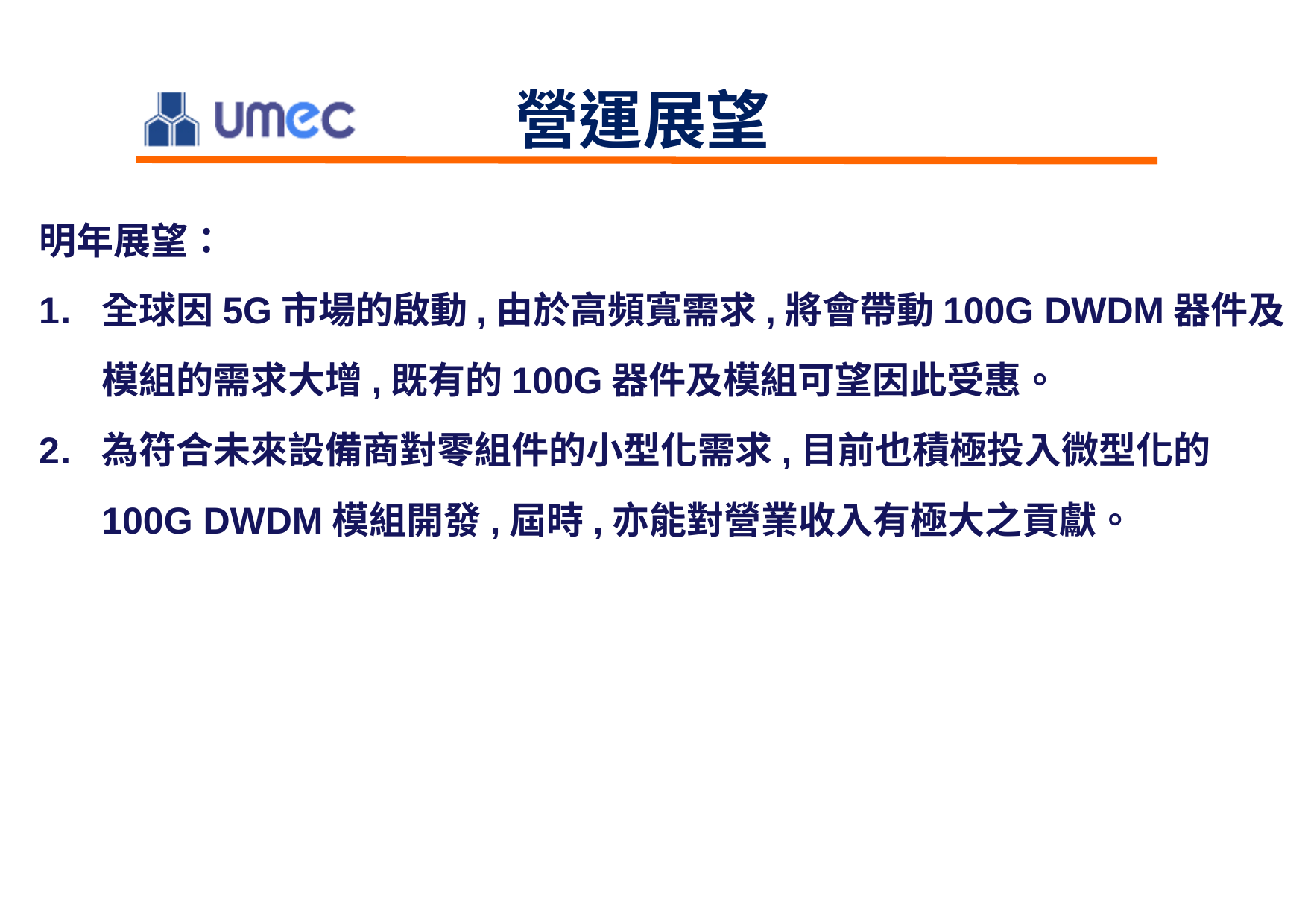

營運展望

明年展望：
全球因5G市場的啟動,由於高頻寬需求,將會帶動100G DWDM器件及模組的需求大增,既有的100G器件及模組可望因此受惠。
為符合未來設備商對零組件的小型化需求,目前也積極投入微型化的100G DWDM模組開發,屆時,亦能對營業收入有極大之貢獻。